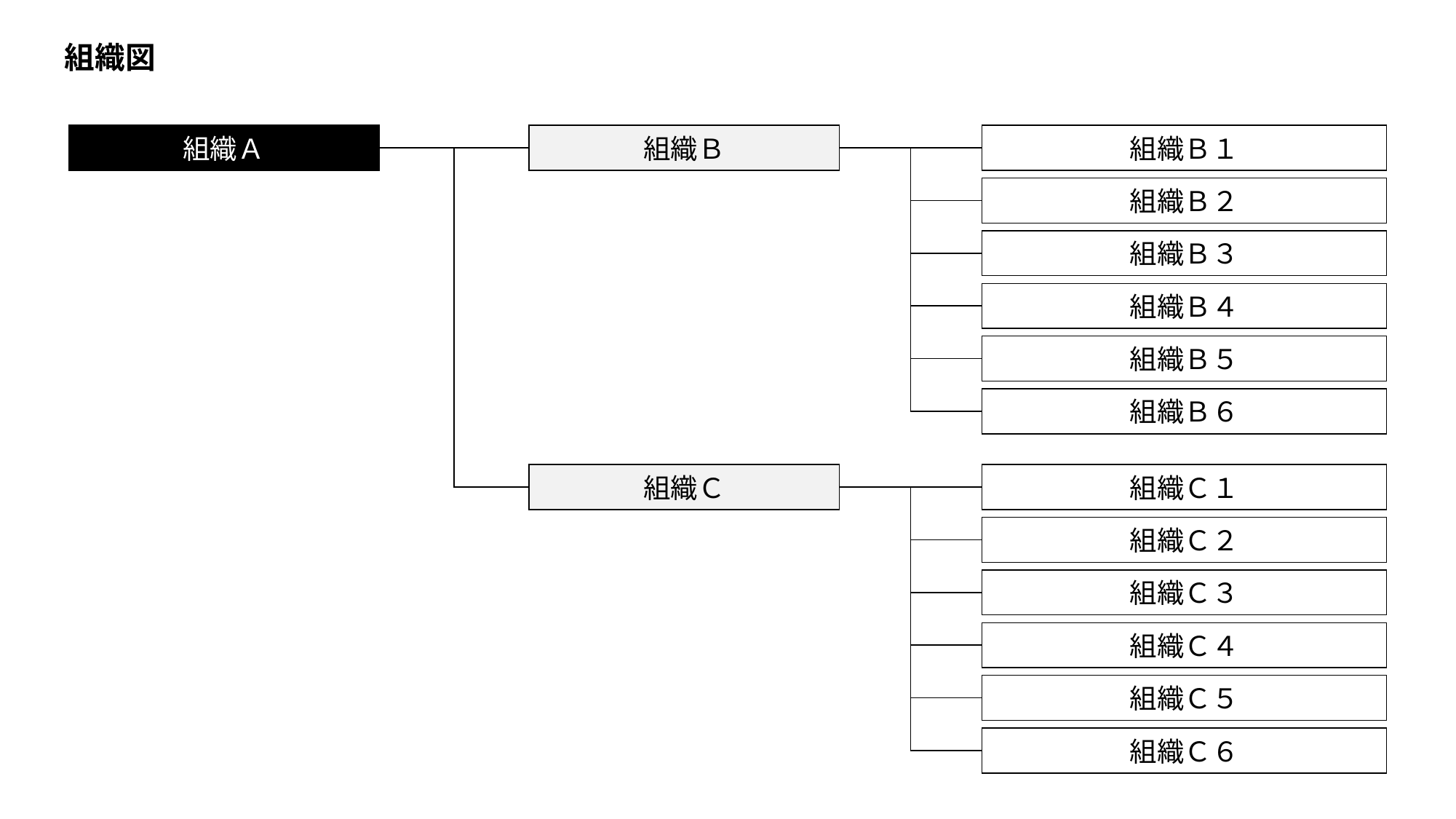

組織図
組織Ｂ１
組織Ａ
組織Ｂ
組織Ｂ２
組織Ｂ３
組織Ｂ４
組織Ｂ５
組織Ｂ６
組織Ｃ１
組織Ｃ
組織Ｃ２
組織Ｃ３
組織Ｃ４
組織Ｃ５
組織Ｃ６